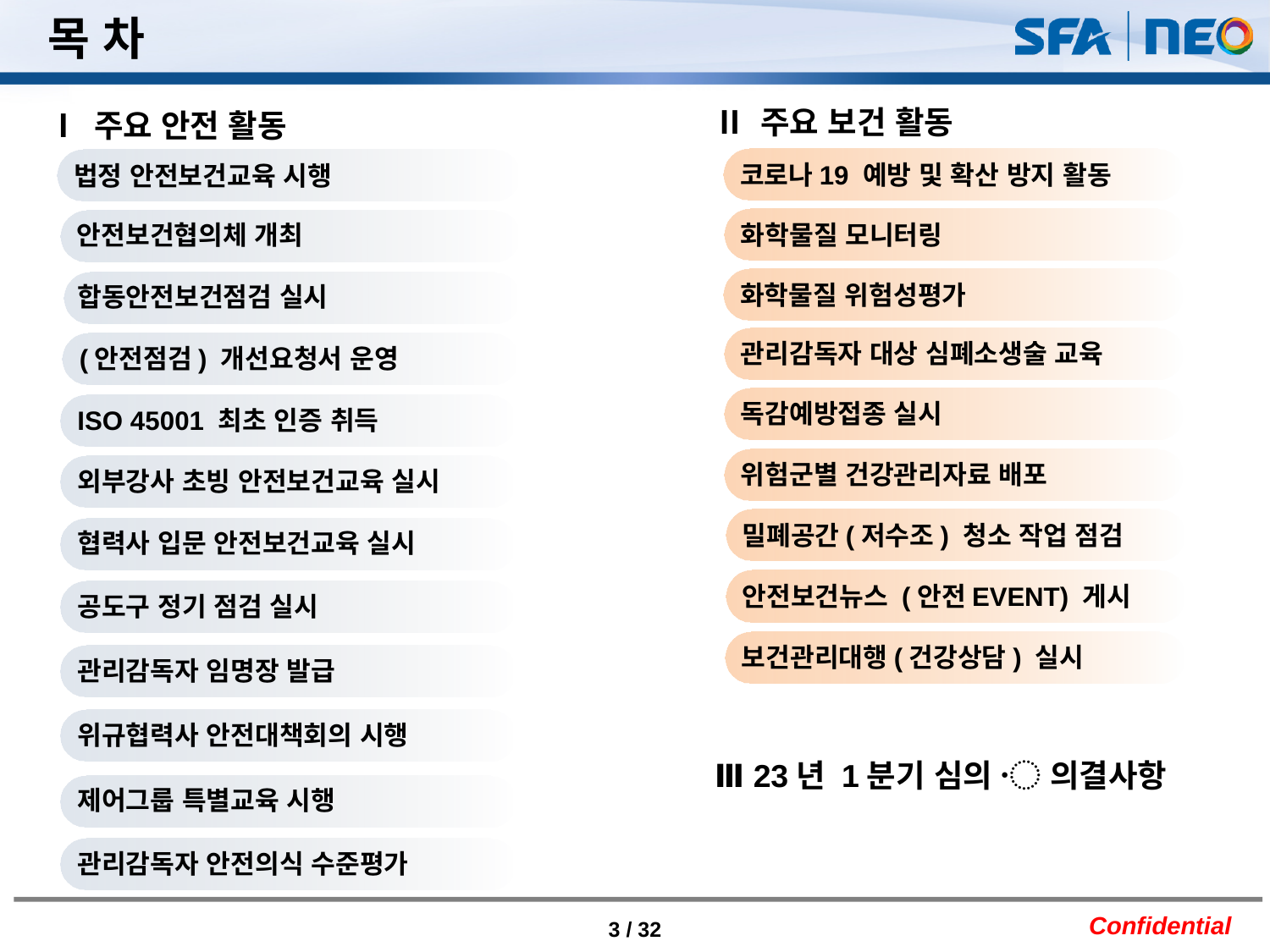

목 차
Ⅱ 주요 보건 활동
Ⅰ 주요 안전 활동

코로나19 예방 및 확산 방지 활동
법정 안전보건교육 시행

화학물질 모니터링
안전보건협의체 개최

화학물질 위험성평가
합동안전보건점검 실시

관리감독자 대상 심폐소생술 교육

(안전점검) 개선요청서 운영

독감예방접종 실시

ISO 45001 최초 인증 취득

위험군별 건강관리자료 배포

외부강사 초빙 안전보건교육 실시

밀폐공간(저수조) 청소 작업 점검

협력사 입문 안전보건교육 실시

안전보건뉴스 (안전EVENT) 게시

공도구 정기 점검 실시

보건관리대행(건강상담) 실시

관리감독자 임명장 발급

위규협력사 안전대책회의 시행
Ⅲ 23년 1분기 심의 〮 의결사항

제어그룹 특별교육 시행

관리감독자 안전의식 수준평가